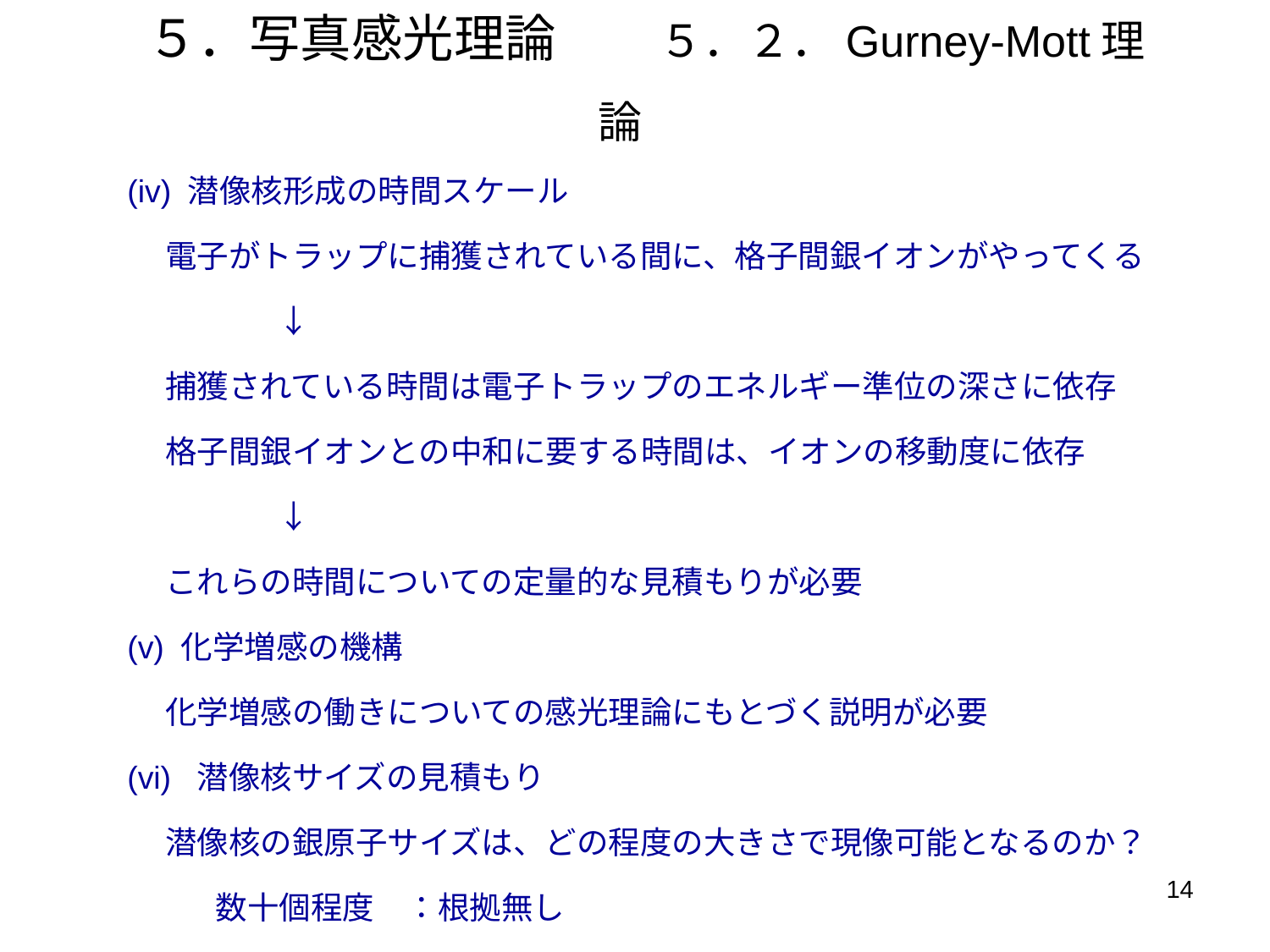

# ５．写真感光理論　　５．２．Gurney-Mott理論
(iv) 潜像核形成の時間スケール
電子がトラップに捕獲されている間に、格子間銀イオンがやってくる
	　　↓
捕獲されている時間は電子トラップのエネルギー準位の深さに依存
格子間銀イオンとの中和に要する時間は、イオンの移動度に依存
	　　↓
これらの時間についての定量的な見積もりが必要
(v) 化学増感の機構
化学増感の働きについての感光理論にもとづく説明が必要
(vi)  潜像核サイズの見積もり
潜像核の銀原子サイズは、どの程度の大きさで現像可能となるのか？
数十個程度　：根拠無し
14